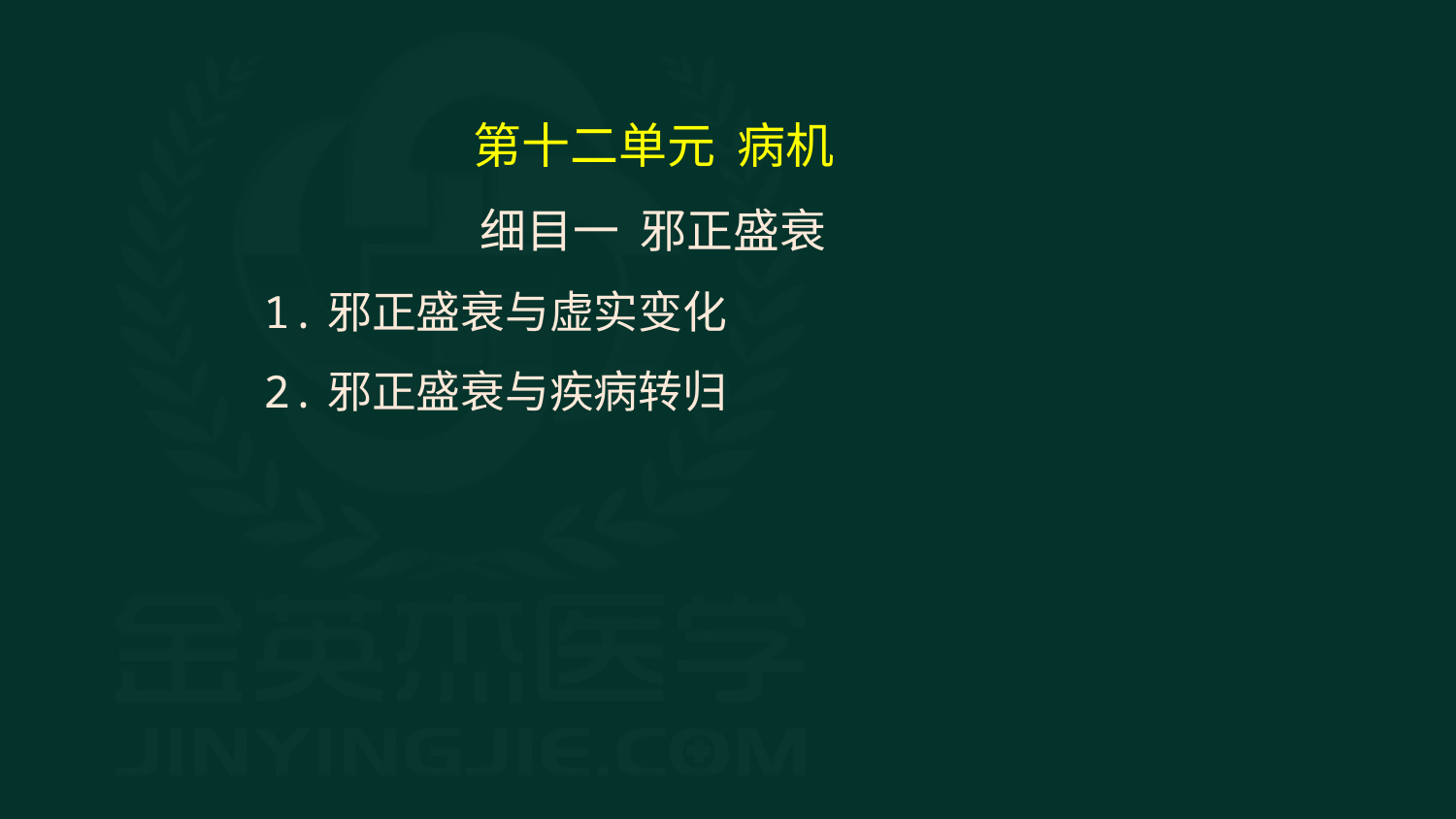

第十二单元  病机
细目一  邪正盛衰
1.邪正盛衰与虚实变化
2.邪正盛衰与疾病转归